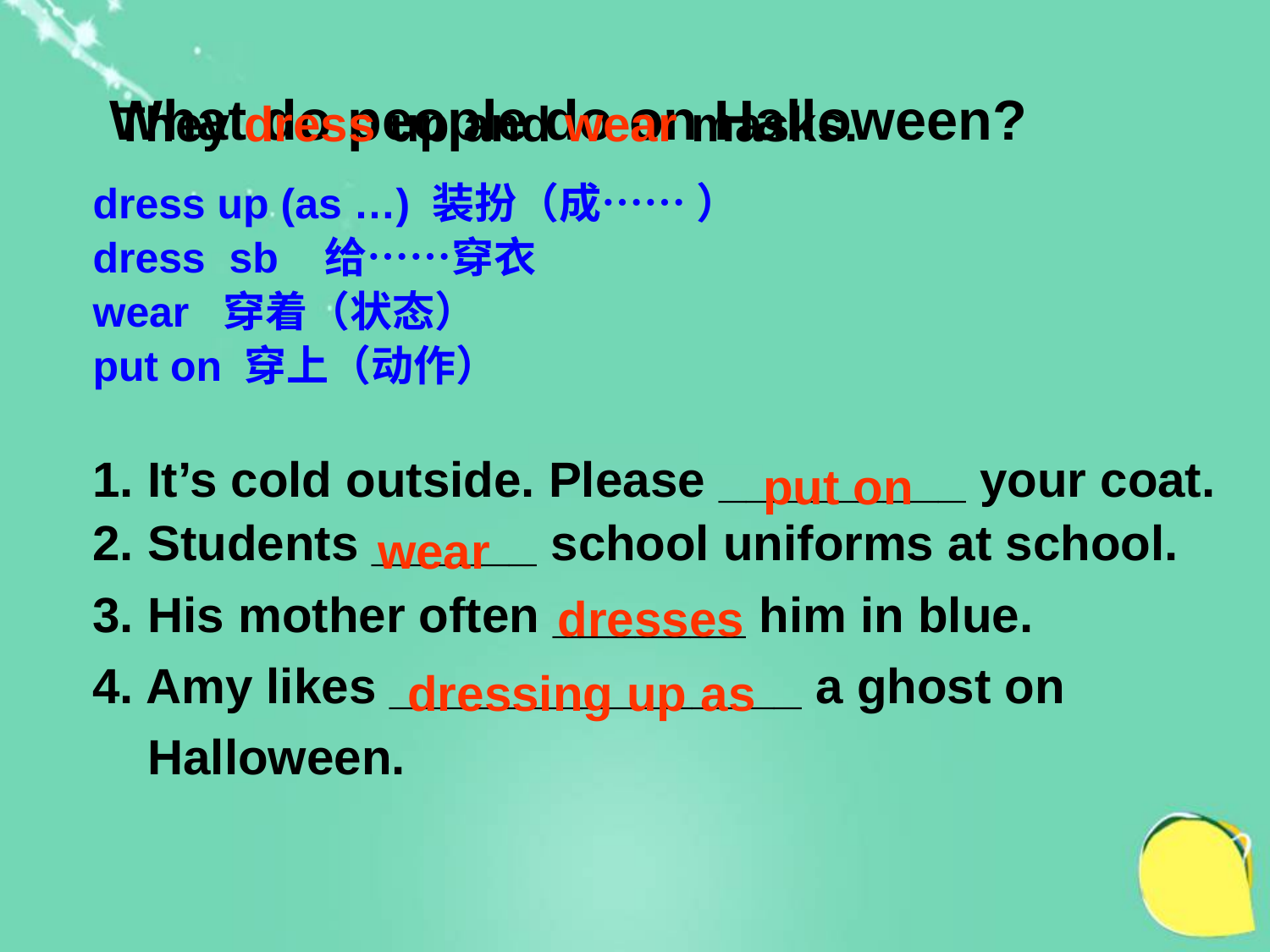

What do people do on Halloween?
They dress up and wear masks.
dress up (as …) 装扮（成…… ）
dress  sb   给……穿衣
wear  穿着（状态）
put on 穿上（动作）

1. It’s cold outside. Please _________ your coat.
2. Students ______ school uniforms at school.
3. His mother often _______ him in blue.
4. Amy likes _______________ a ghost on
    Halloween.

put on
wear
dresses
dressing up as